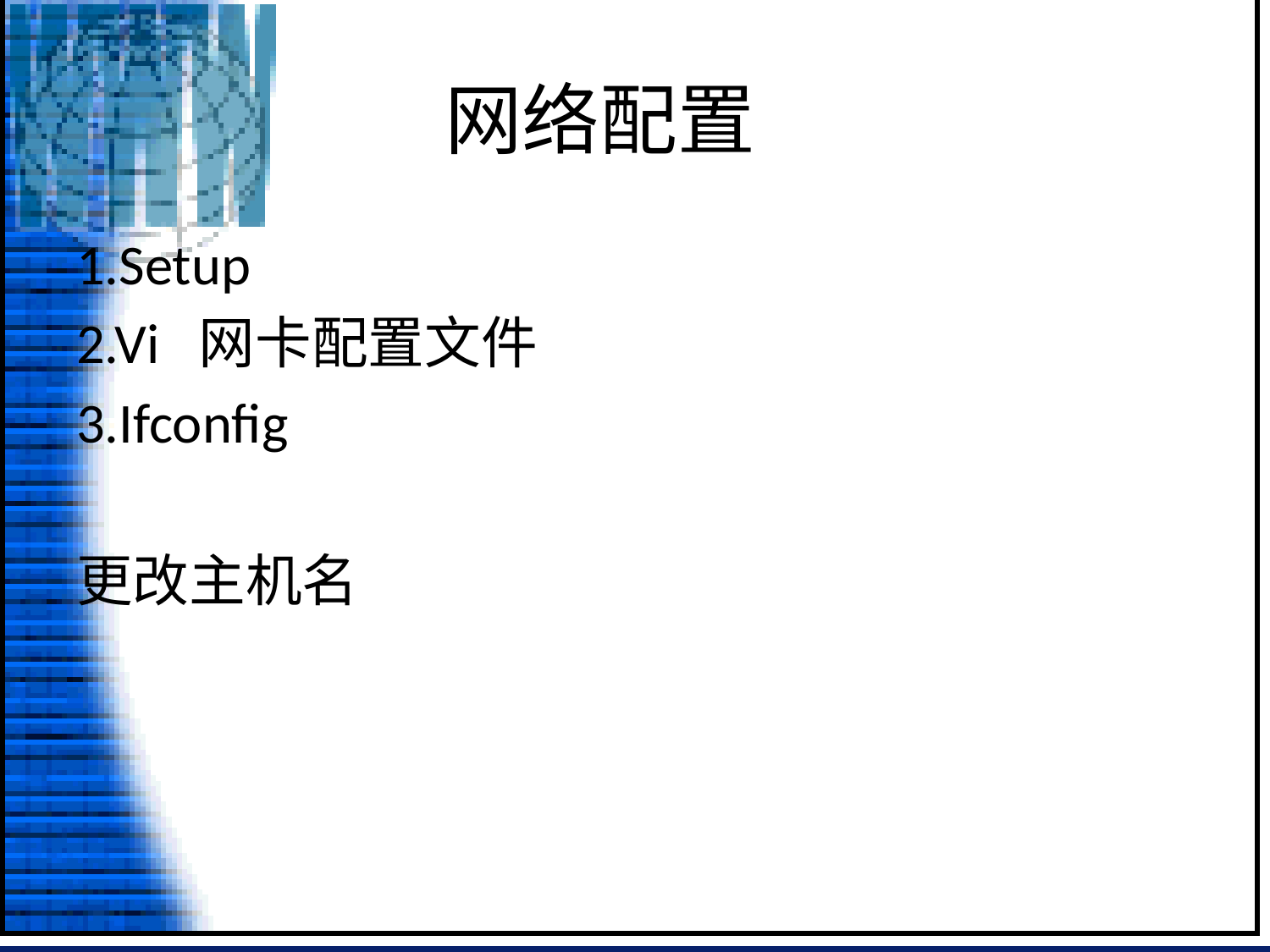

# 网络配置
1.Setup
2.Vi  网卡配置文件
3.Ifconfig

更改主机名